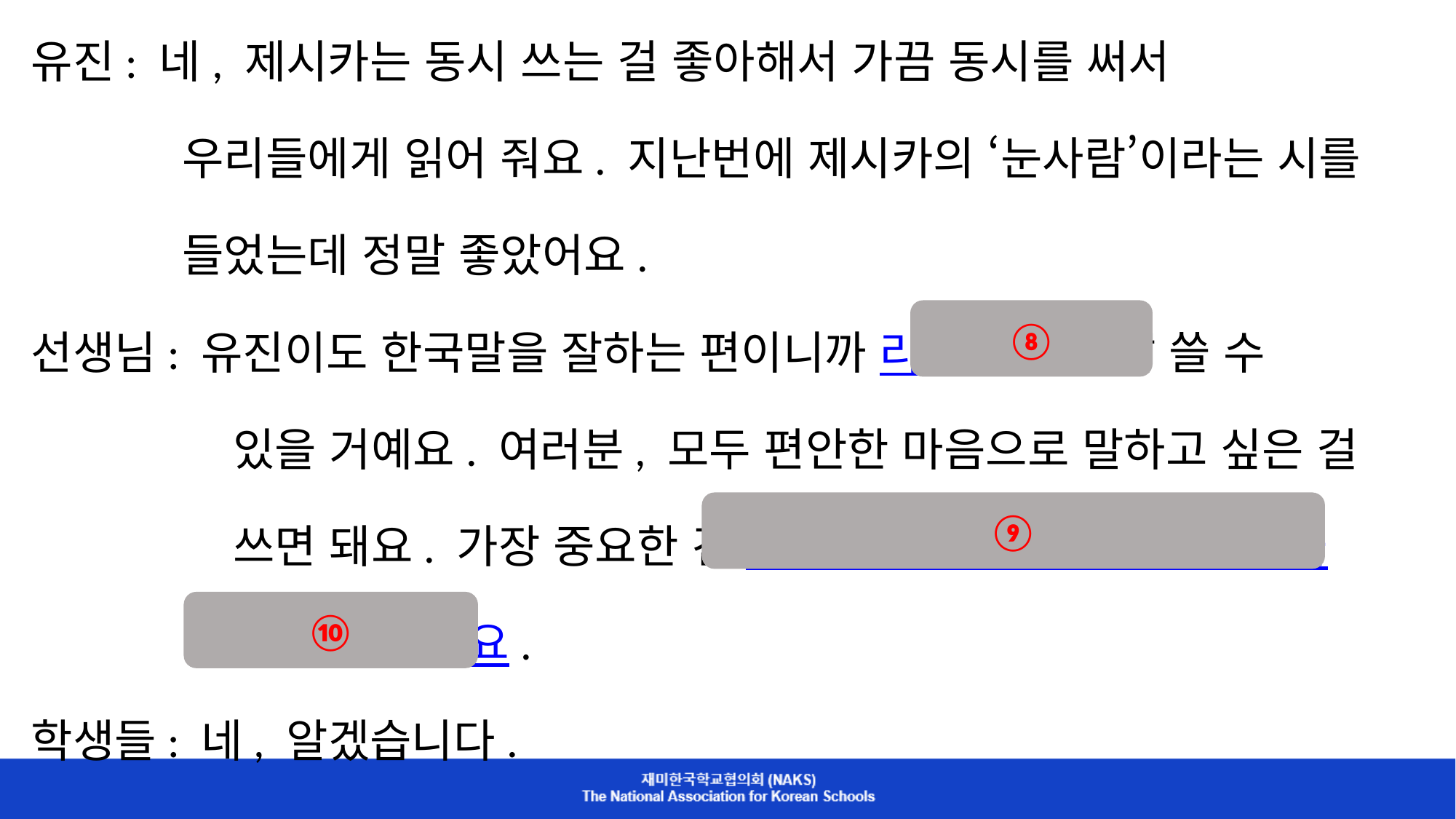

유진: 네, 제시카는 동시 쓰는 걸 좋아해서 가끔 동시를 써서
           우리들에게 읽어 줘요. 지난번에 제시카의 ‘눈사람’이라는 시를
           들었는데 정말 좋았어요.
선생님: 유진이도 한국말을 잘하는 편이니까 리듬에 맞춰 잘 쓸 수
               있을 거예요. 여러분, 모두 편안한 마음으로 말하고 싶은 걸
               쓰면 돼요. 가장 중요한 건 즐거운 마음으로 자신의 생각을
               써 보는 거예요.
학생들: 네, 알겠습니다.
⑧
⑨
⑩